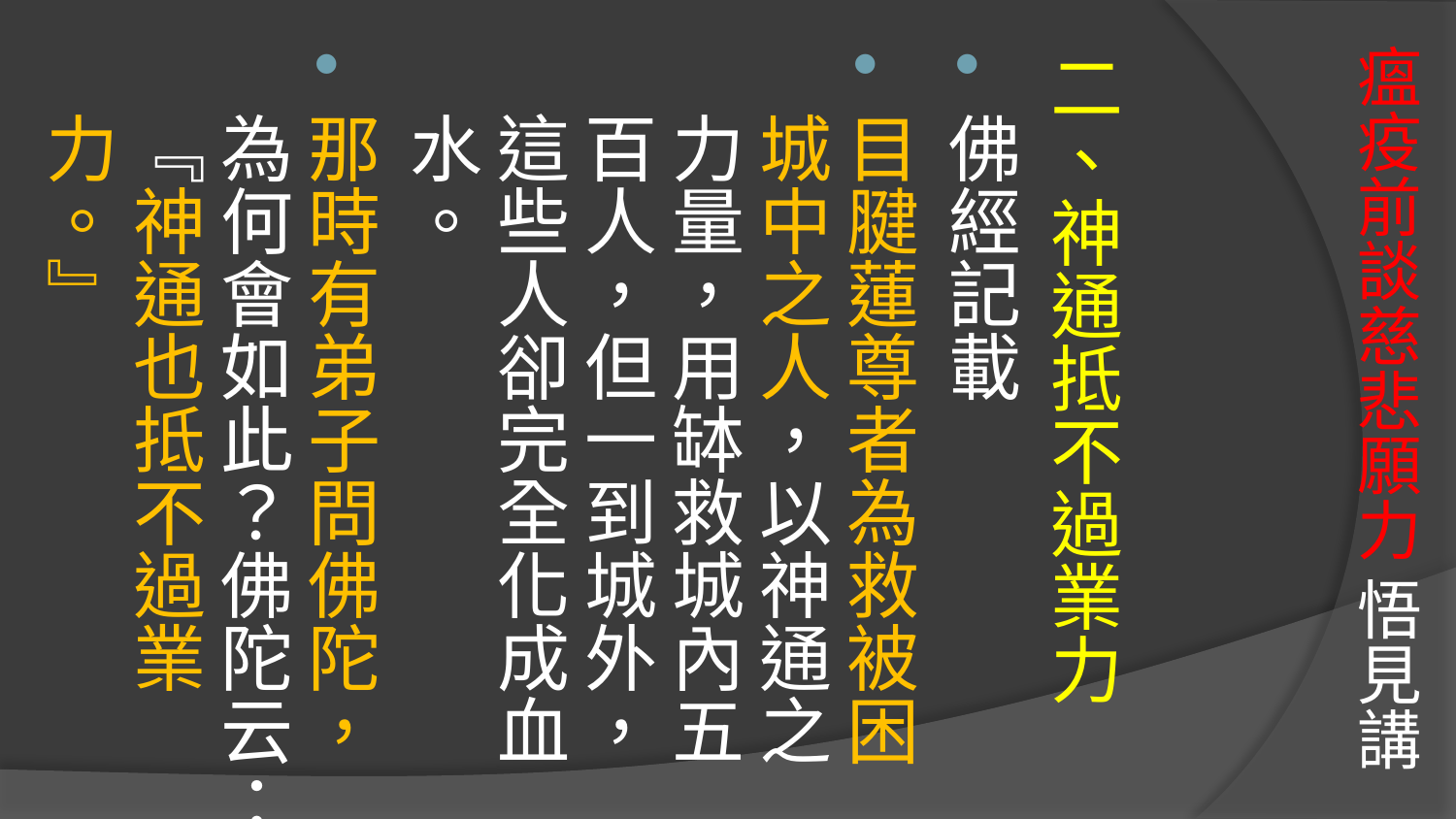

# 瘟疫前談慈悲願力 悟見講
二、神通抵不過業力
佛經記載
目腱蓮尊者為救被困城中之人，以神通之力量，用缽救城內五百人，但一到城外，這些人卻完全化成血水。
那時有弟子問佛陀，為何會如此？佛陀云：『神通也抵不過業力。』